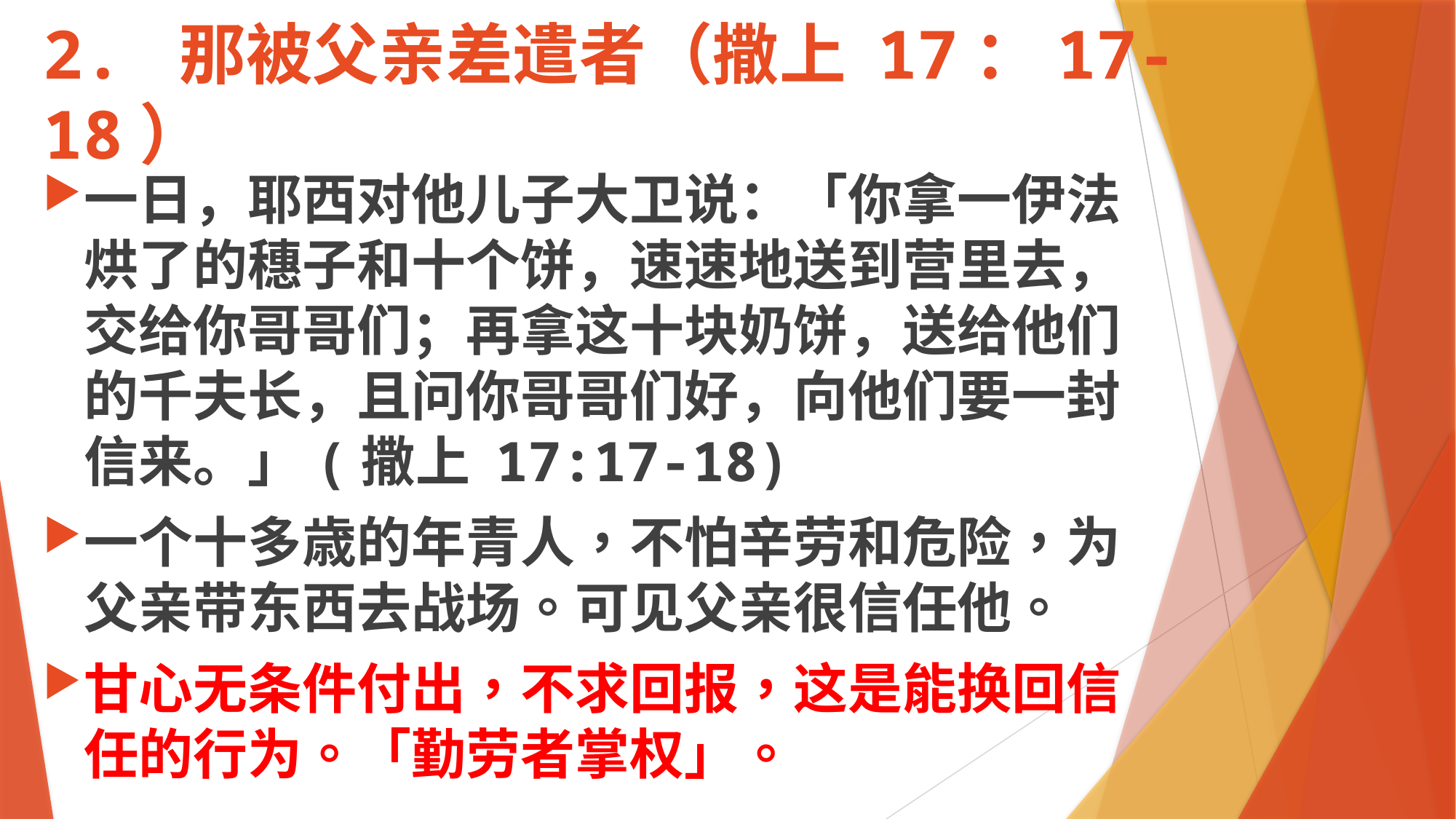

# 2. 那被父亲差遣者（撒上 17：17-18）
一日，耶西对他儿子大卫说：「你拿一伊法烘了的穗子和十个饼，速速地送到营里去，交给你哥哥们；再拿这十块奶饼，送给他们的千夫长，且问你哥哥们好，向他们要一封信来。」(撒上 17:17-18)
一个十多歳的年青人，不怕辛劳和危险，为父亲带东西去战场。可见父亲很信任他。
甘心无条件付出，不求回报，这是能换回信任的行为。「勤劳者掌权」。